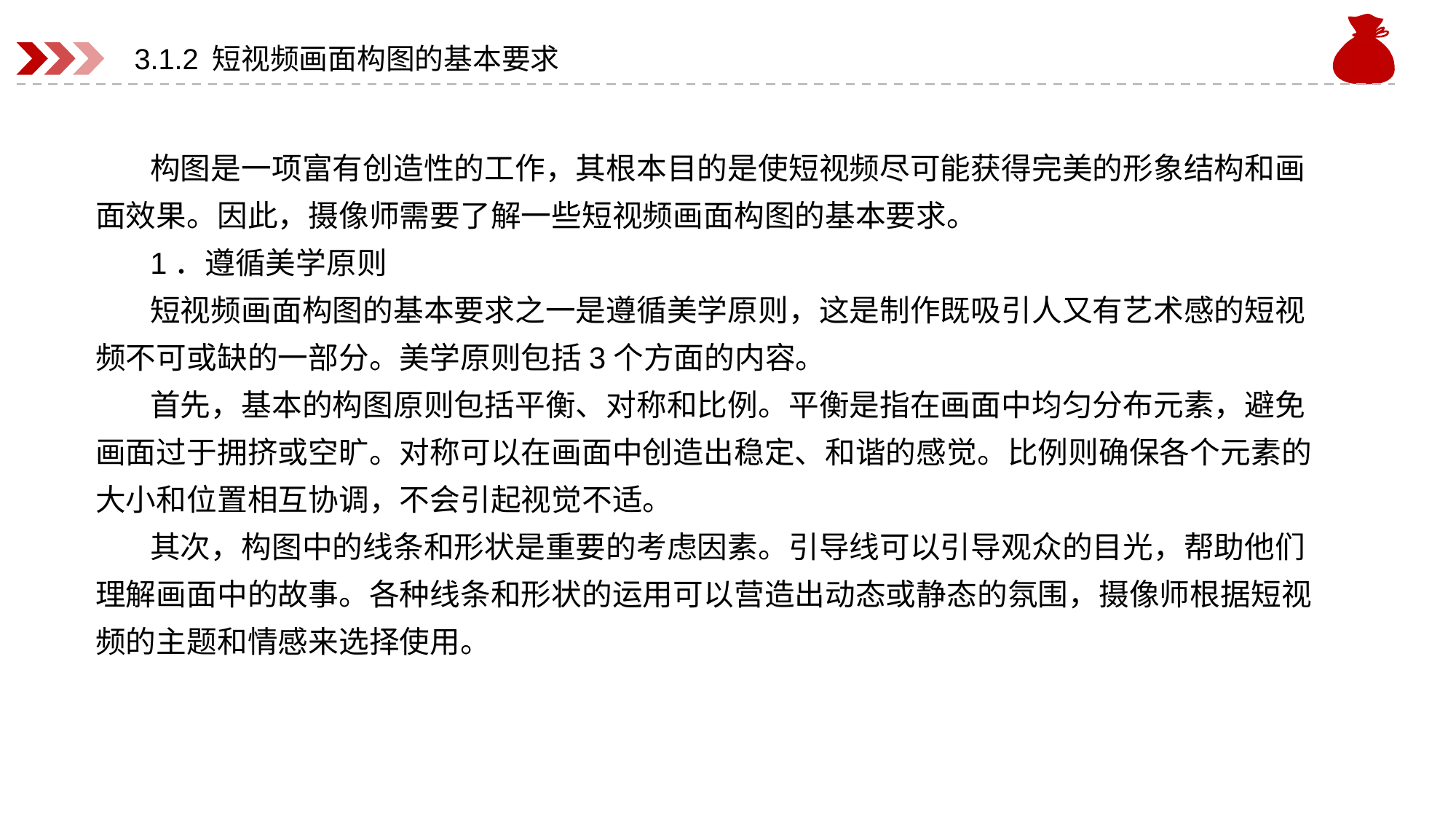

# 3.1.2 短视频画面构图的基本要求
5
构图是一项富有创造性的工作，其根本目的是使短视频尽可能获得完美的形象结构和画面效果。因此，摄像师需要了解一些短视频画面构图的基本要求。
1．遵循美学原则
短视频画面构图的基本要求之一是遵循美学原则，这是制作既吸引人又有艺术感的短视频不可或缺的一部分。美学原则包括3个方面的内容。
首先，基本的构图原则包括平衡、对称和比例。平衡是指在画面中均匀分布元素，避免画面过于拥挤或空旷。对称可以在画面中创造出稳定、和谐的感觉。比例则确保各个元素的大小和位置相互协调，不会引起视觉不适。
其次，构图中的线条和形状是重要的考虑因素。引导线可以引导观众的目光，帮助他们理解画面中的故事。各种线条和形状的运用可以营造出动态或静态的氛围，摄像师根据短视频的主题和情感来选择使用。